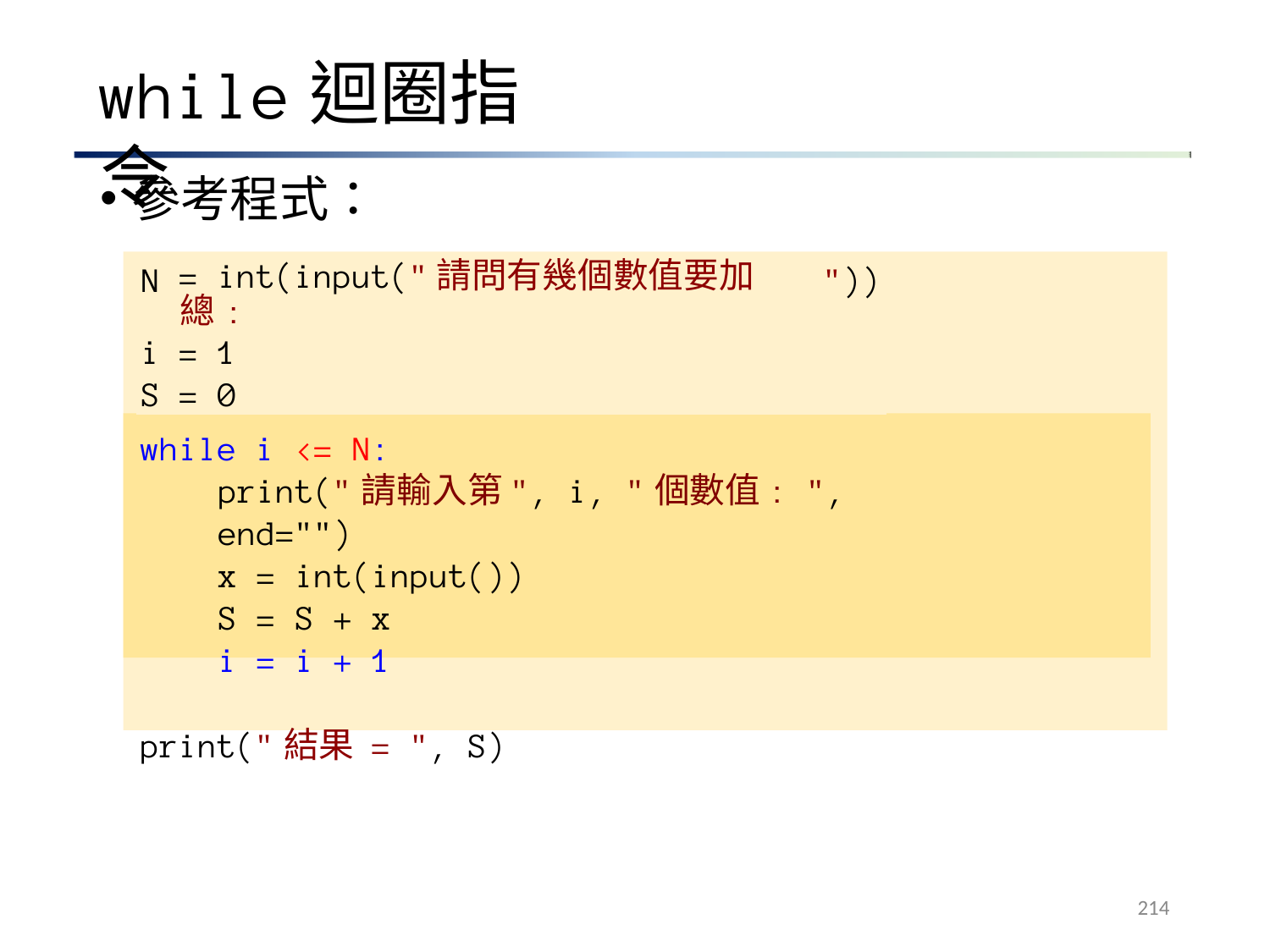

# while迴圈指令
參考程式：

| N | = int(input("請問有幾個數值要加總: | ")) |
| --- | --- | --- |
| i | = 1 |  |
| S | = 0 |  |

while i <= N:
print("請輸入第", i, "個數值: ", end="")
x = int(input())
S = S + x
i = i + 1

print("結果 = ", S)
214